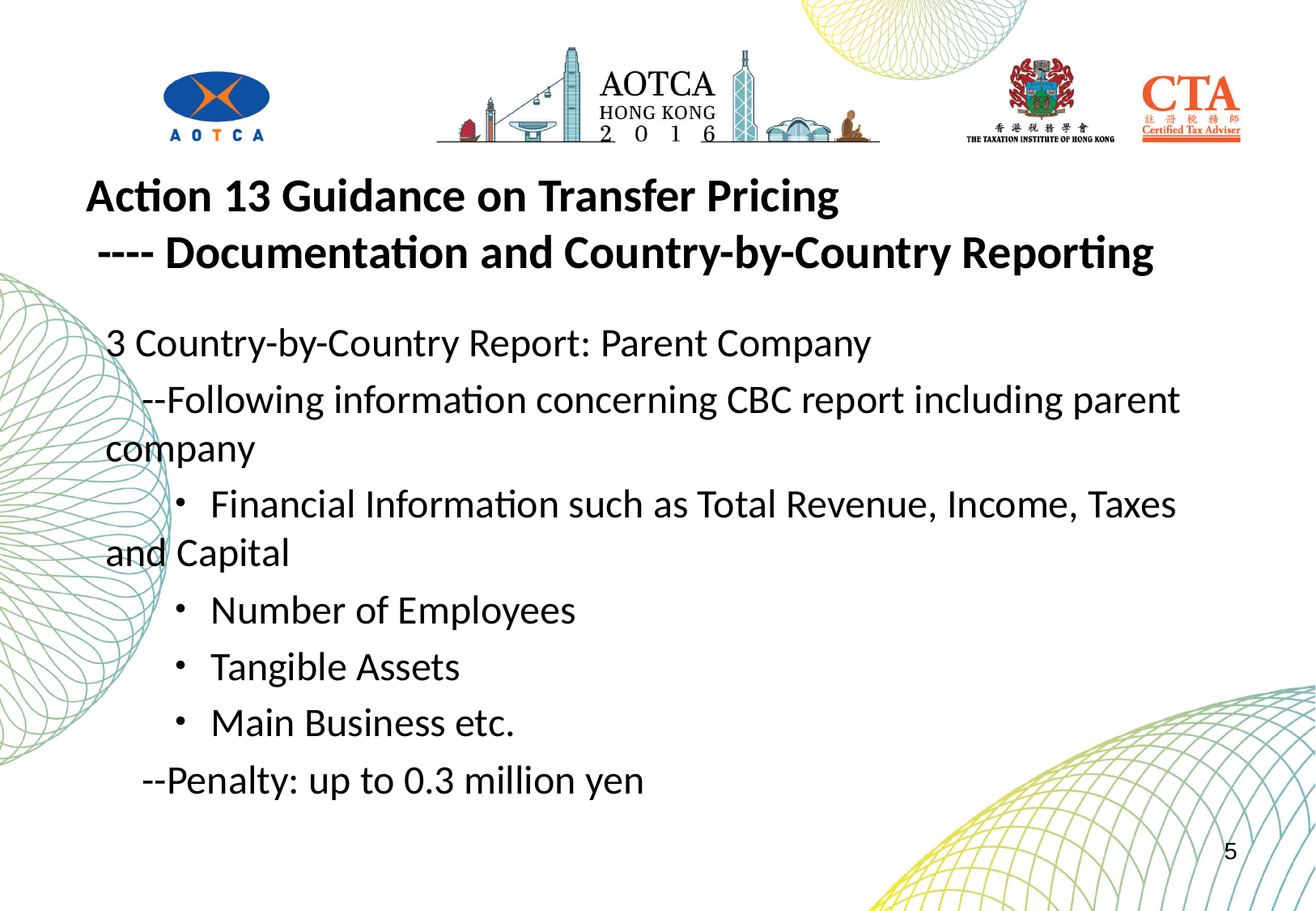

# Action 13 Guidance on Transfer Pricing ---- Documentation and Country-by-Country Reporting
3 Country-by-Country Report: Parent Company
    --Following information concerning CBC report including parent company
     ・Financial Information such as Total Revenue, Income, Taxes and Capital
     ・Number of Employees
     ・Tangible Assets
     ・Main Business etc.
    --Penalty: up to 0.3 million yen

5